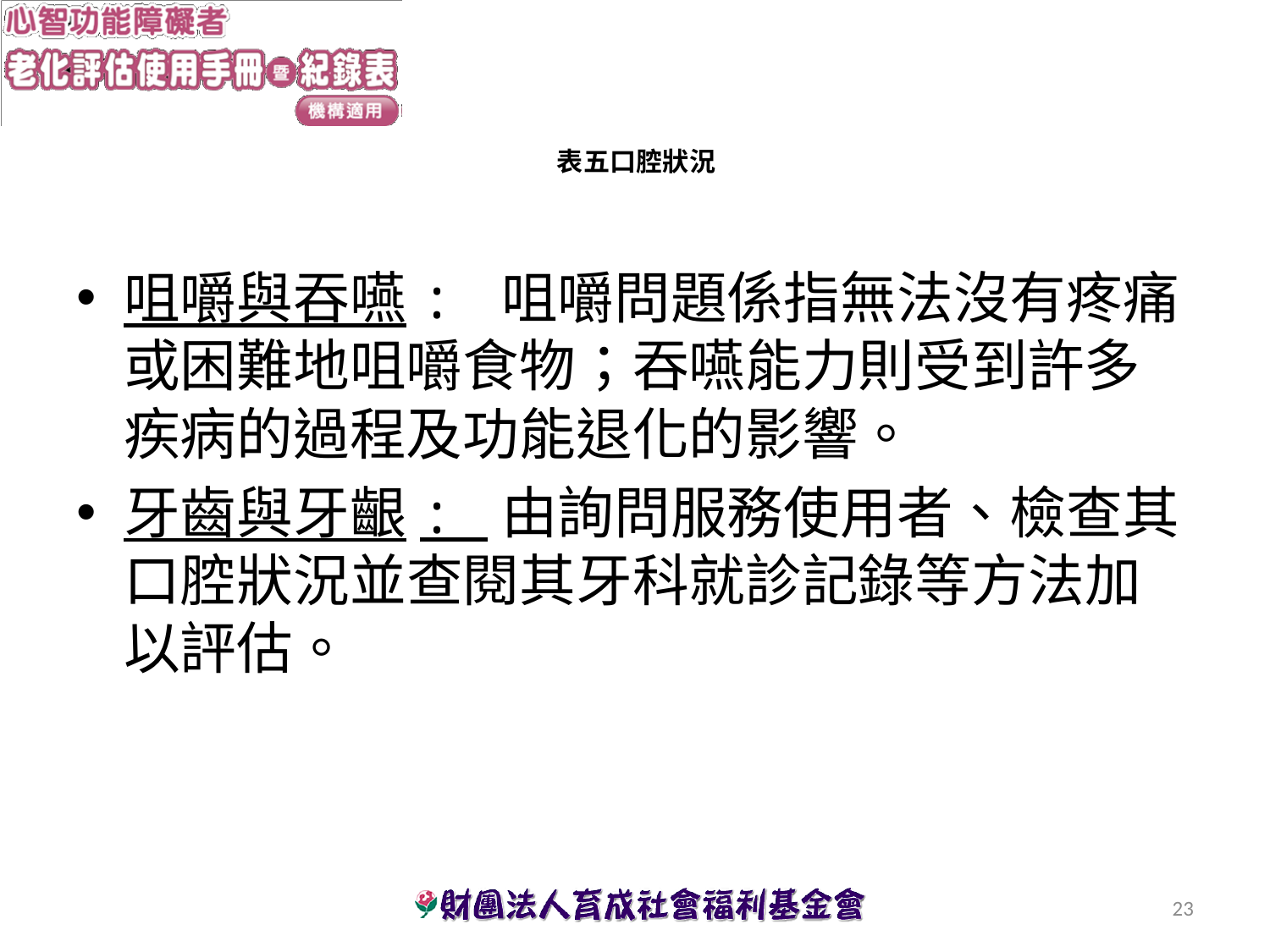

# 表五口腔狀況
咀嚼與吞嚥: 咀嚼問題係指無法沒有疼痛或困難地咀嚼食物；吞嚥能力則受到許多疾病的過程及功能退化的影響。
牙齒與牙齦: 由詢問服務使用者、檢查其口腔狀況並查閱其牙科就診記錄等方法加以評估。

23